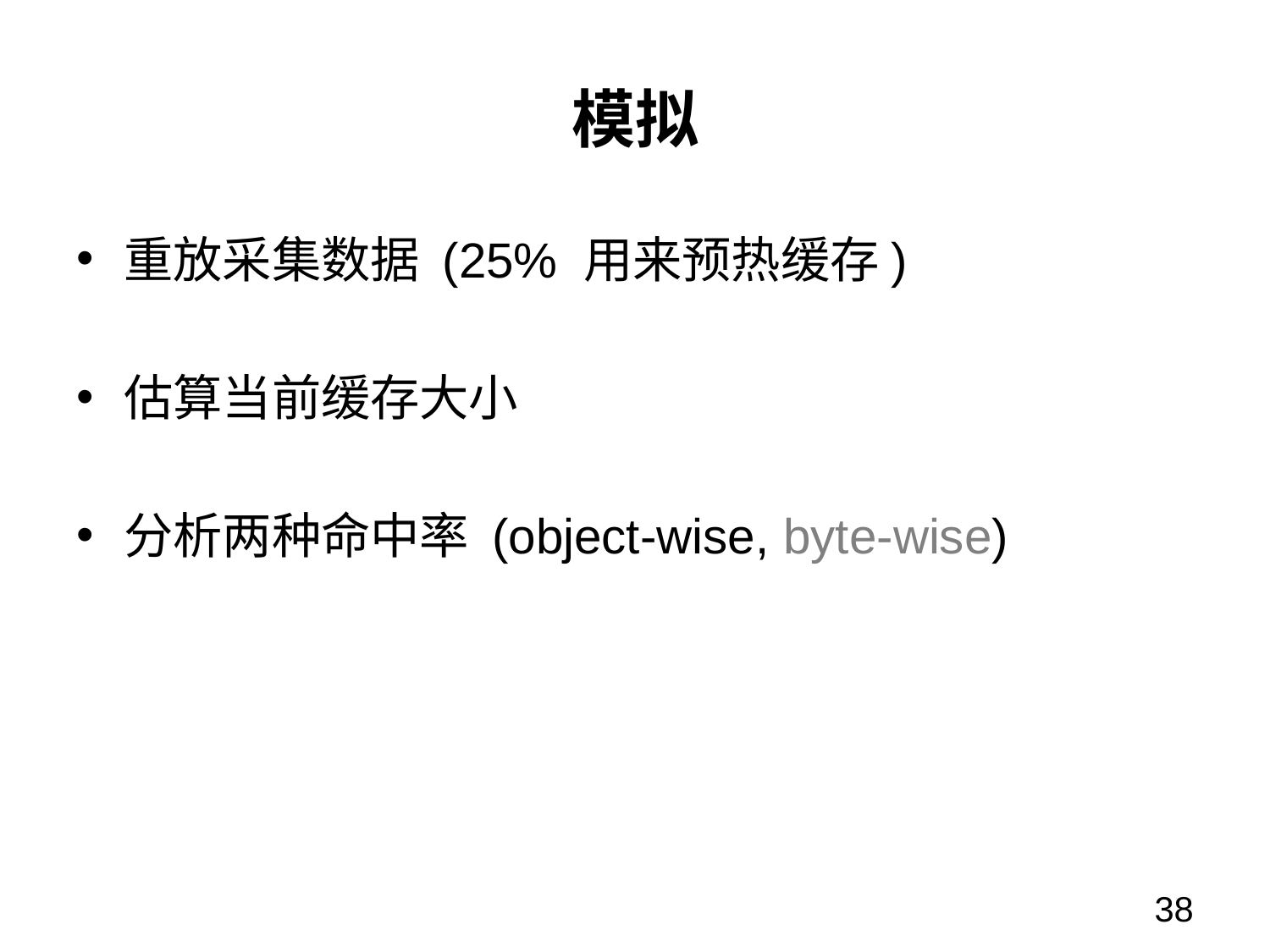

# 模拟
重放采集数据 (25% 用来预热缓存)

估算当前缓存大小

分析两种命中率 (object-wise, byte-wise)
38